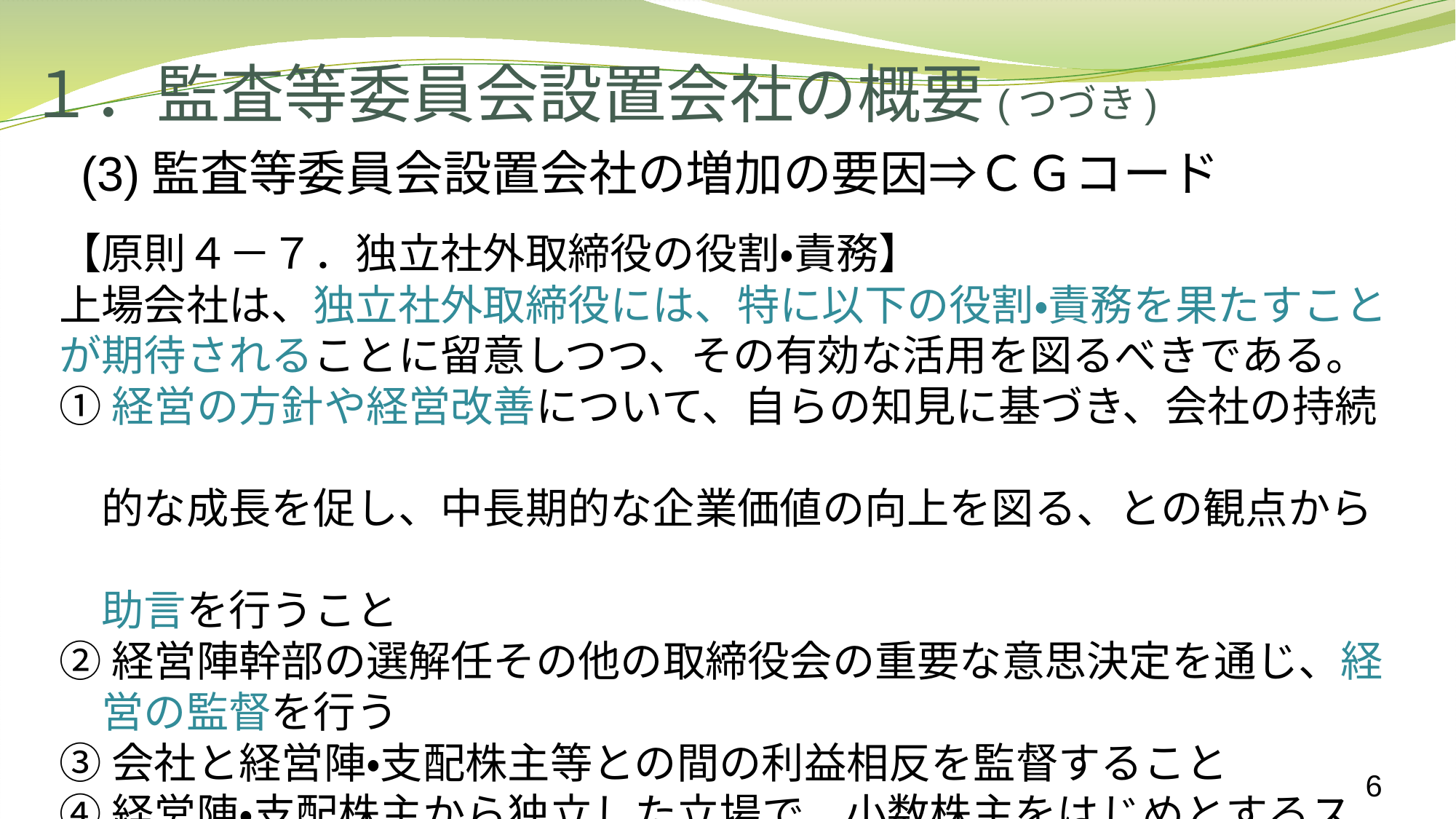

# １．監査等委員会設置会社の概要(つづき)
 (3)監査等委員会設置会社の増加の要因⇒ＣＧコード
【原則４－７．独立社外取締役の役割・責務】
上場会社は、独立社外取締役には、特に以下の役割・責務を果たすことが期待されることに留意しつつ、その有効な活用を図るべきである。
①経営の方針や経営改善について、自らの知見に基づき、会社の持続
　的な成長を促し、中長期的な企業価値の向上を図る、との観点から
　助言を行うこと
②経営陣幹部の選解任その他の取締役会の重要な意思決定を通じ、経
　営の監督を行う
③会社と経営陣・支配株主等との間の利益相反を監督すること
④経営陣・支配株主から独立した立場で、小数株主をはじめとするス
　テークホルダーの意見を取締役会に適切に反映させること

6